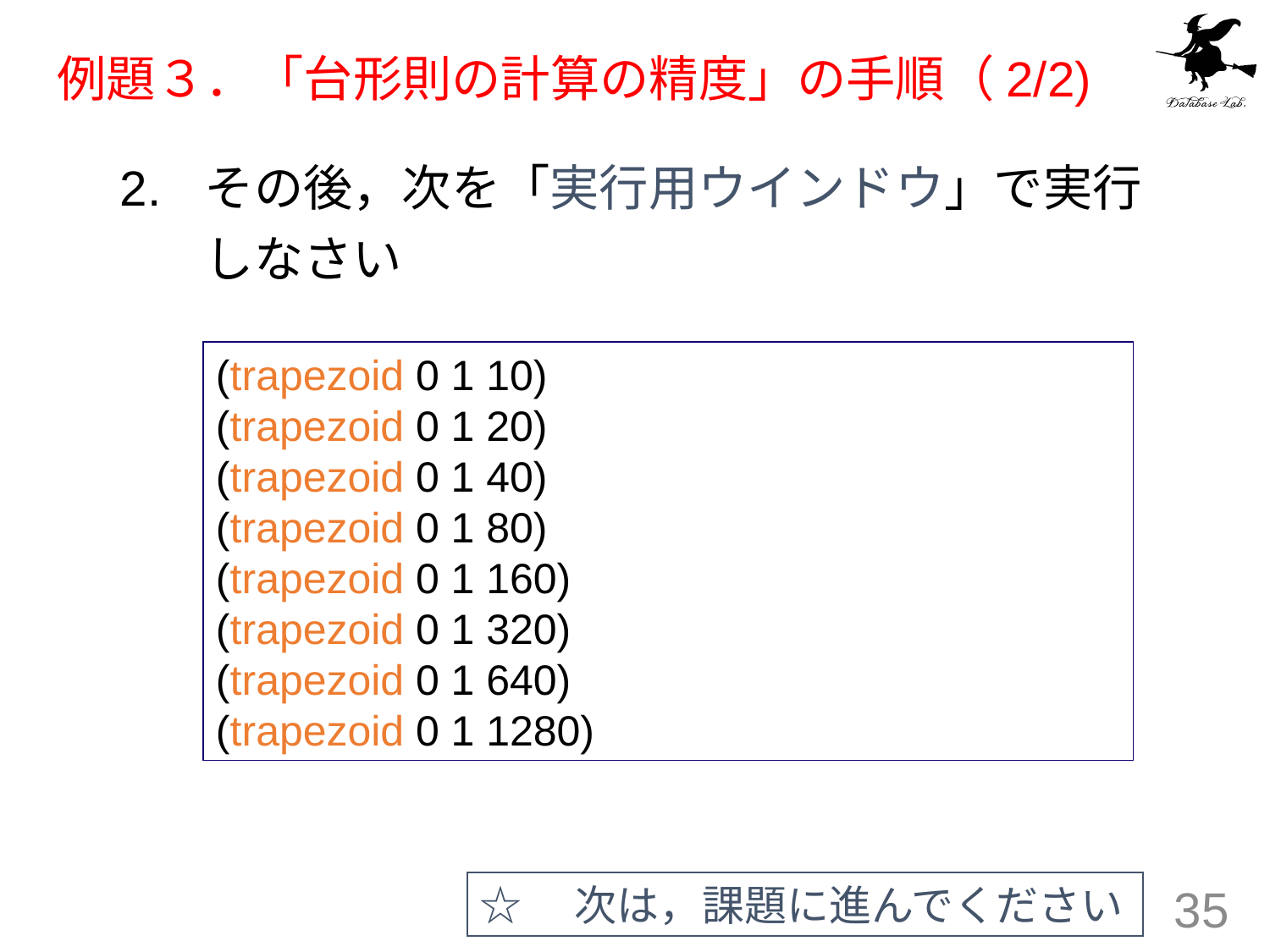

# 例題３．「台形則の計算の精度」の手順（2/2)
その後，次を「実行用ウインドウ」で実行しなさい
(trapezoid 0 1 10)
(trapezoid 0 1 20)
(trapezoid 0 1 40)
(trapezoid 0 1 80)
(trapezoid 0 1 160)
(trapezoid 0 1 320)
(trapezoid 0 1 640)
(trapezoid 0 1 1280)
☆　次は，課題に進んでください
35